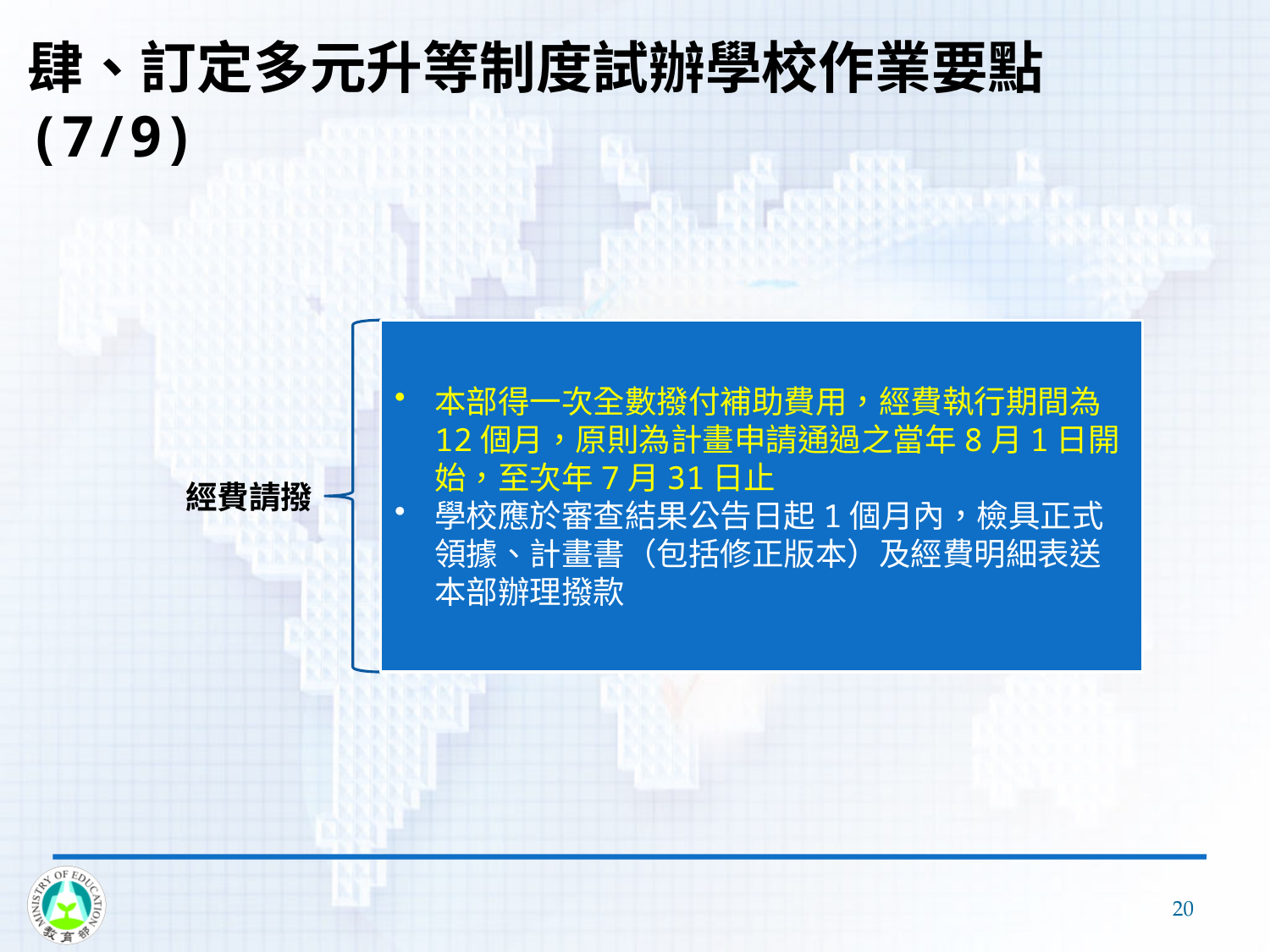

肆、訂定多元升等制度試辦學校作業要點(7/9)
經費請撥
本部得一次全數撥付補助費用，經費執行期間為12個月，原則為計畫申請通過之當年8月1日開始，至次年7月31日止
學校應於審查結果公告日起1個月內，檢具正式領據、計畫書（包括修正版本）及經費明細表送本部辦理撥款
20